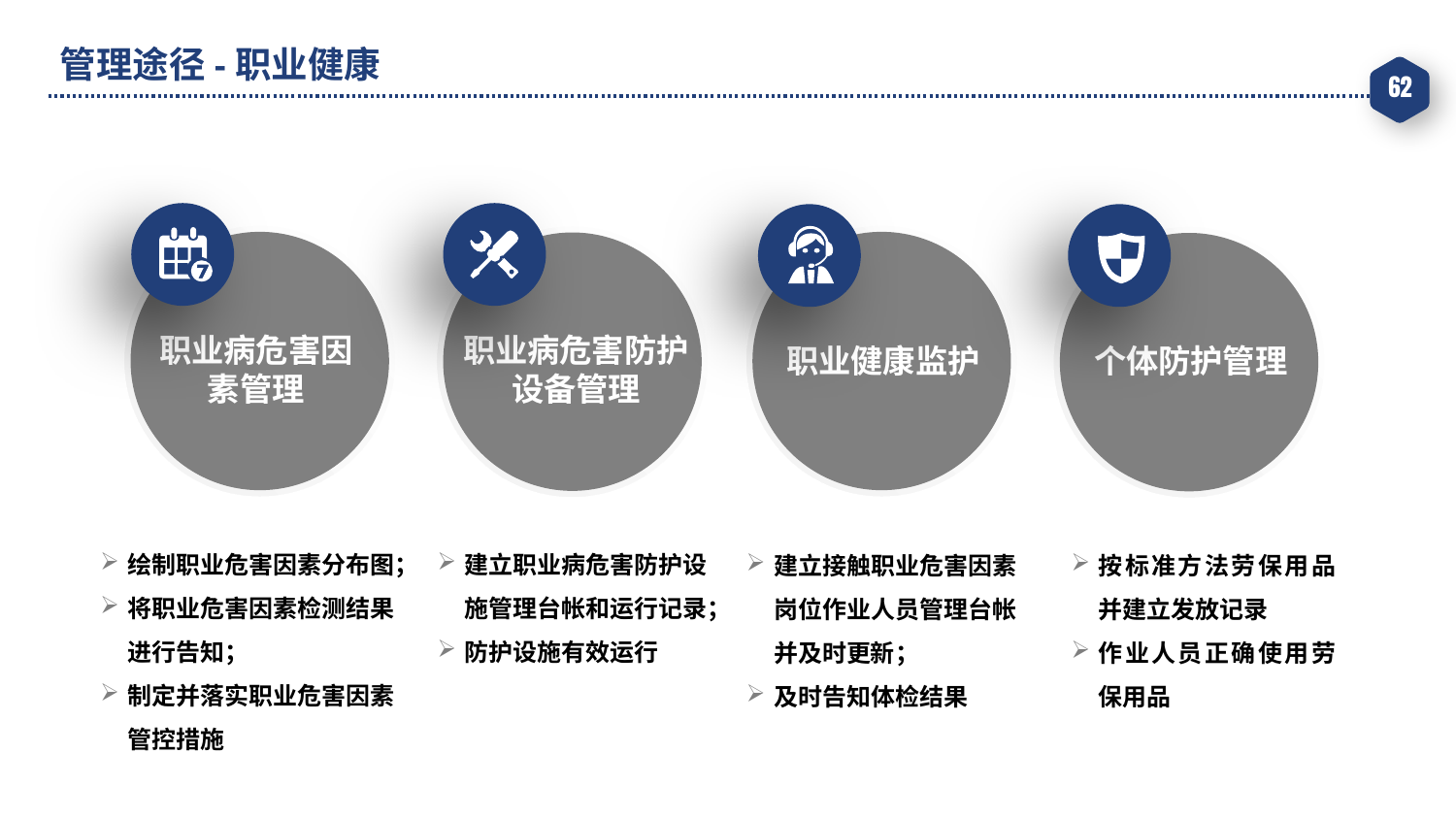

管理途径-职业健康

职业病危害因素管理

职业健康监护

职业病危害防护设备管理

个体防护管理

绘制职业危害因素分布图；
将职业危害因素检测结果进行告知；
制定并落实职业危害因素管控措施
建立职业病危害防护设施管理台帐和运行记录；
防护设施有效运行
建立接触职业危害因素岗位作业人员管理台帐并及时更新；
及时告知体检结果
按标准方法劳保用品并建立发放记录
作业人员正确使用劳保用品